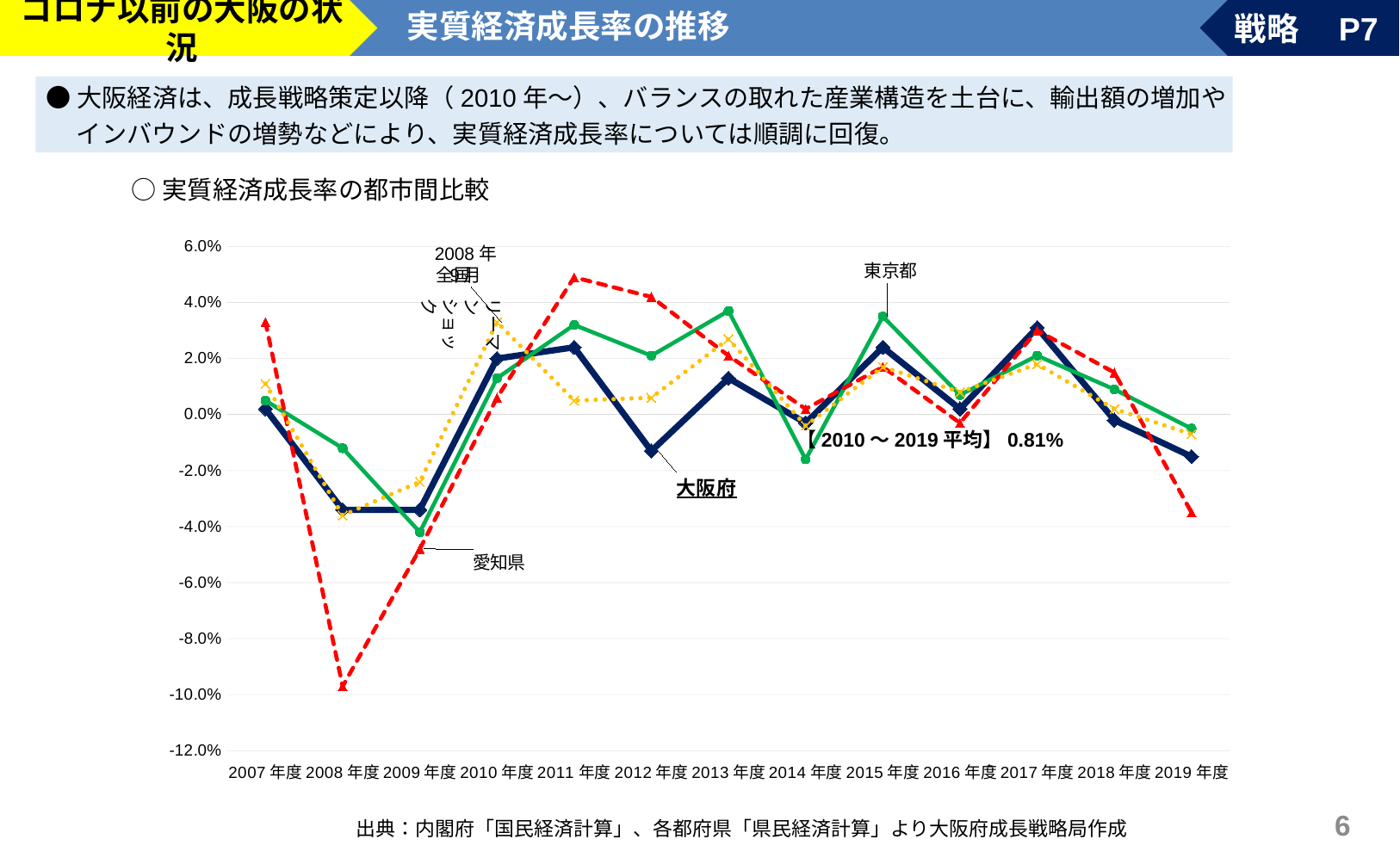

コロナ以前の大阪の状況
実質経済成長率の推移
戦略　P7
●大阪経済は、成長戦略策定以降（2010年〜）、バランスの取れた産業構造を土台に、輸出額の増加や
　 インバウンドの増勢などにより、実質経済成長率については順調に回復。
○実質経済成長率の都市間比較

### Chart

| Category | 大阪府 | 東京都 | 愛知県 | 全国 |
|---|---|---|---|---|
| 2007年度 | 0.002 | 0.005 | 0.033 | 0.011 |
| 2008年度 | -0.034 | -0.012 | -0.097 | -0.036 |
| 2009年度 | -0.034 | -0.042 | -0.048 | -0.024 |
| 2010年度 | 0.02 | 0.013 | 0.006 | 0.033 |
| 2011年度 | 0.024 | 0.032 | 0.049 | 0.005 |
| 2012年度 | -0.013 | 0.021 | 0.042 | 0.006 |
| 2013年度 | 0.013 | 0.037 | 0.021 | 0.027 |
| 2014年度 | -0.003 | -0.016 | 0.002 | -0.004 |
| 2015年度 | 0.024 | 0.035 | 0.017 | 0.017 |
| 2016年度 | 0.002 | 0.007 | -0.003 | 0.008 |
| 2017年度 | 0.031 | 0.021 | 0.03 | 0.018 |
| 2018年度 | -0.002 | 0.009 | 0.015 | 0.002 |
| 2019年度 | -0.015 | -0.005 | -0.035 | -0.007 |
-
2008年
9月
リーマン
ショック
【2010～2019平均】0.81%
6
出典：内閣府「国民経済計算」、各都府県「県民経済計算」より大阪府成長戦略局作成